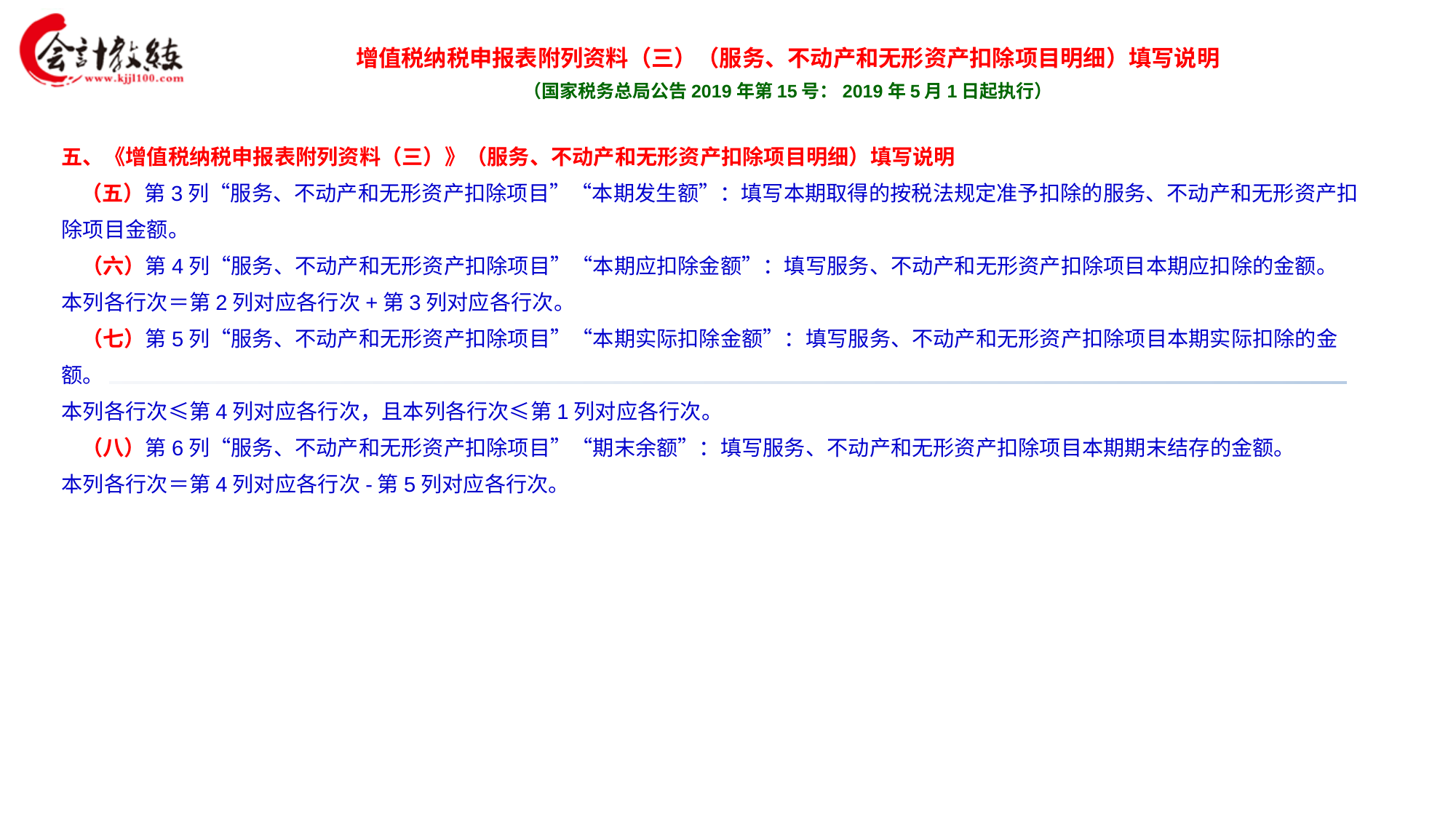

增值税纳税申报表附列资料（三）（服务、不动产和无形资产扣除项目明细）填写说明
（国家税务总局公告2019年第15号：2019年5月1日起执行）
五、《增值税纳税申报表附列资料（三）》（服务、不动产和无形资产扣除项目明细）填写说明
   （五）第3列“服务、不动产和无形资产扣除项目”“本期发生额”：填写本期取得的按税法规定准予扣除的服务、不动产和无形资产扣除项目金额。
   （六）第4列“服务、不动产和无形资产扣除项目”“本期应扣除金额”：填写服务、不动产和无形资产扣除项目本期应扣除的金额。
本列各行次＝第2列对应各行次+第3列对应各行次。
   （七）第5列“服务、不动产和无形资产扣除项目”“本期实际扣除金额”：填写服务、不动产和无形资产扣除项目本期实际扣除的金额。
本列各行次≤第4列对应各行次，且本列各行次≤第1列对应各行次。
   （八）第6列“服务、不动产和无形资产扣除项目”“期末余额”：填写服务、不动产和无形资产扣除项目本期期末结存的金额。
本列各行次＝第4列对应各行次-第5列对应各行次。